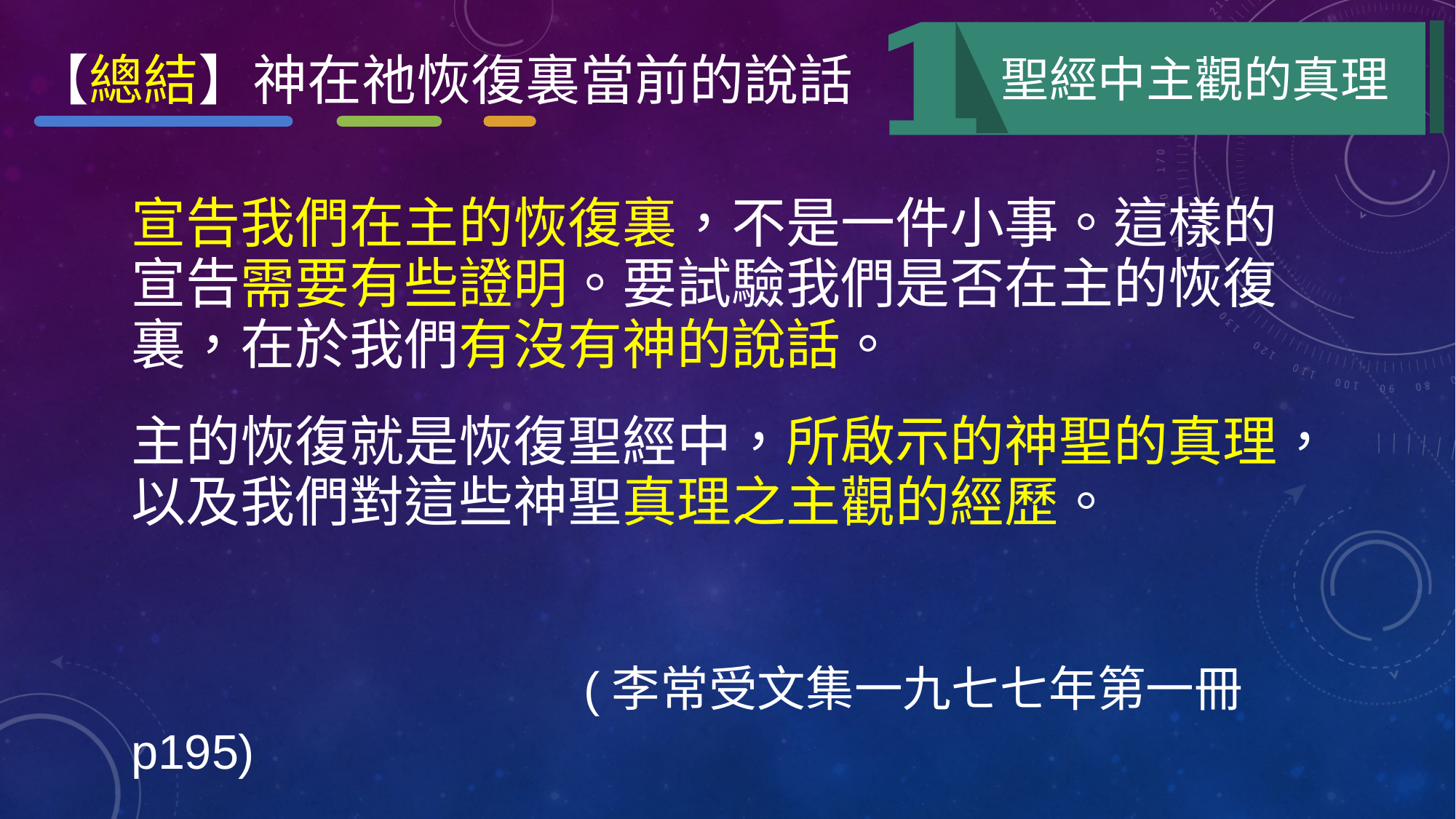

【總結】神在祂恢復裏當前的說話
聖經中主觀的真理

宣告我們在主的恢復裏，不是一件小事。這樣的宣告需要有些證明。要試驗我們是否在主的恢復裏，在於我們有沒有神的說話。
主的恢復就是恢復聖經中，所啟示的神聖的真理，以及我們對這些神聖真理之主觀的經歷。

                              (李常受文集一九七七年第一冊p195)